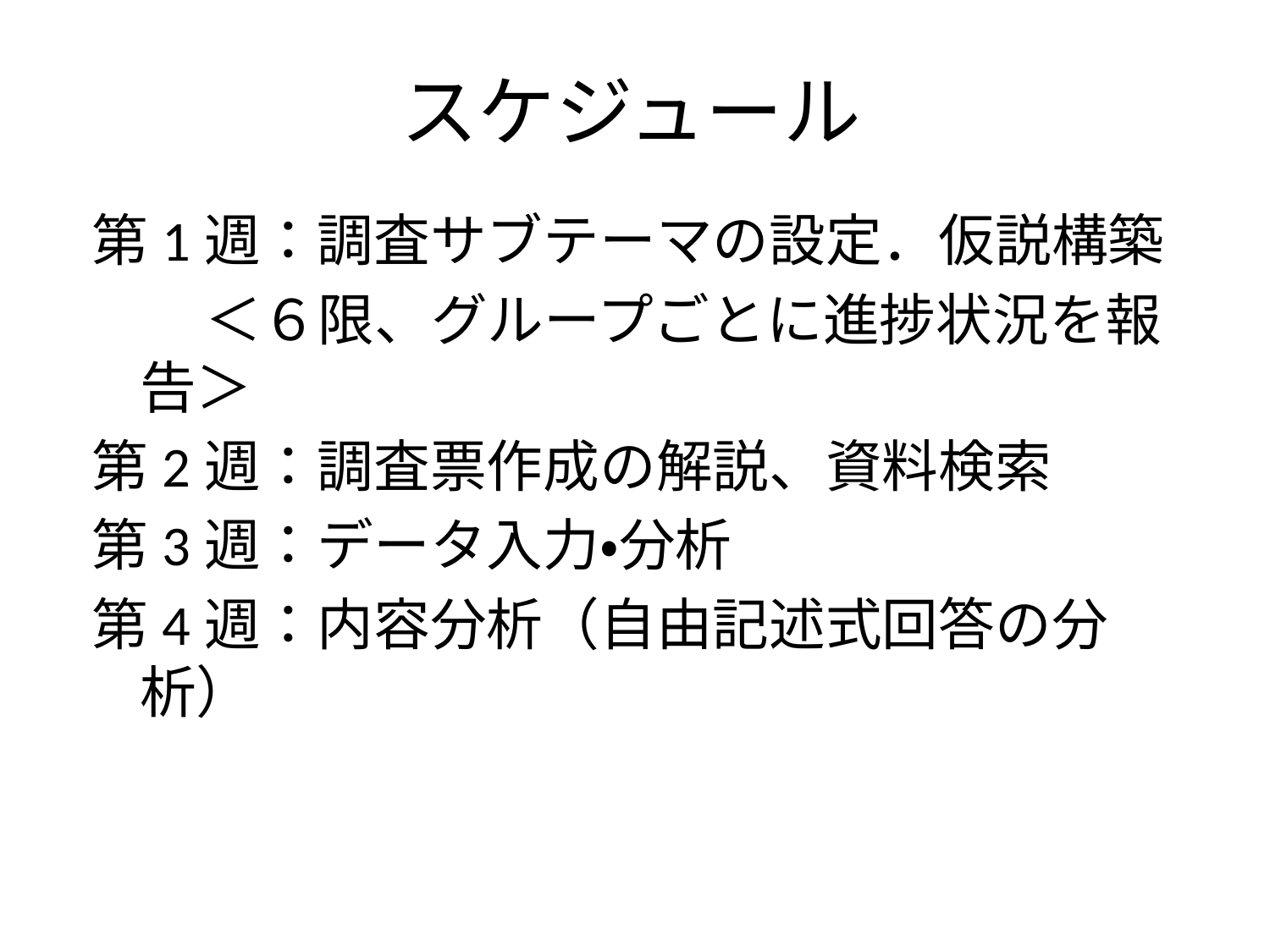

# スケジュール
第1週：調査サブテーマの設定．仮説構築
　　＜６限、グループごとに進捗状況を報告＞
第2週：調査票作成の解説、資料検索
第3週：データ入力・分析
第4週：内容分析（自由記述式回答の分析）